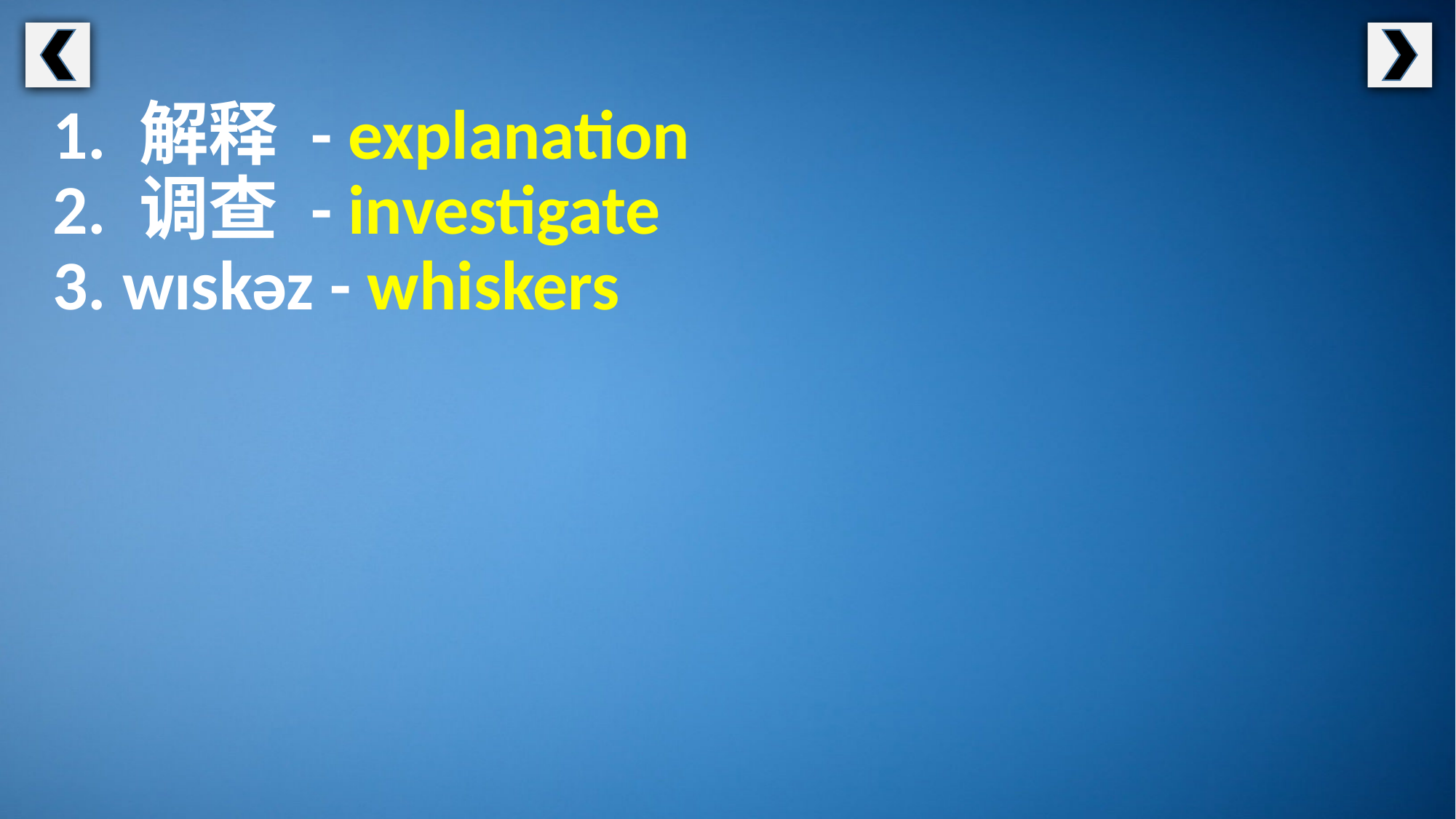

1. 解释 - explanation
2. 调查 - investigate
3. wɪskəz - whiskers